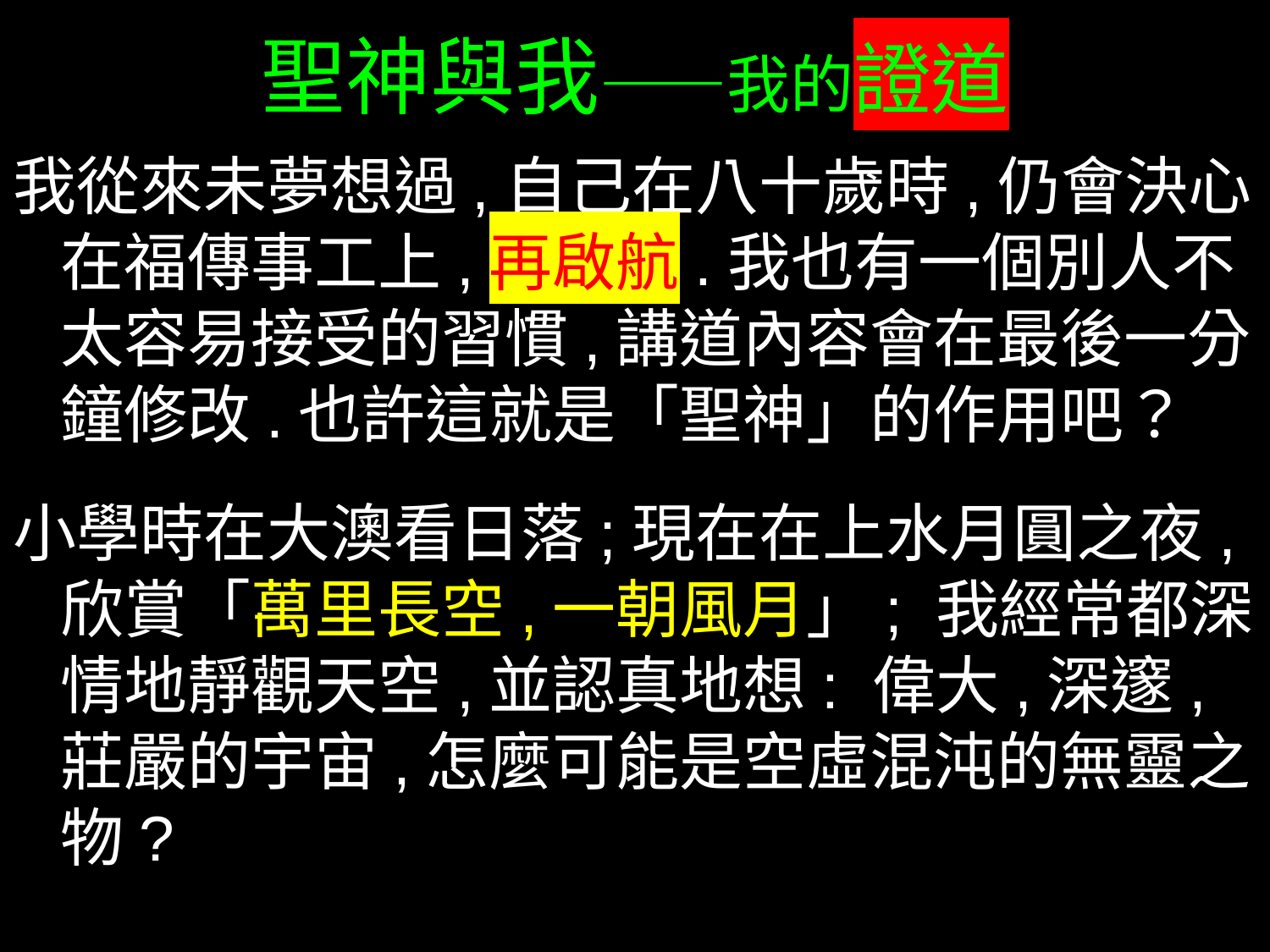

聖神與我——我的證道
我從來未夢想過,自己在八十歲時,仍會決心在福傳事工上,再啟航.我也有一個別人不太容易接受的習慣,講道內容會在最後一分鐘修改.也許這就是「聖神」的作用吧？
小學時在大澳看日落;現在在上水月圓之夜,欣賞「萬里長空,一朝風月」; 我經常都深情地靜觀天空,並認真地想: 偉大,深邃,莊嚴的宇宙,怎麼可能是空虛混沌的無靈之物?